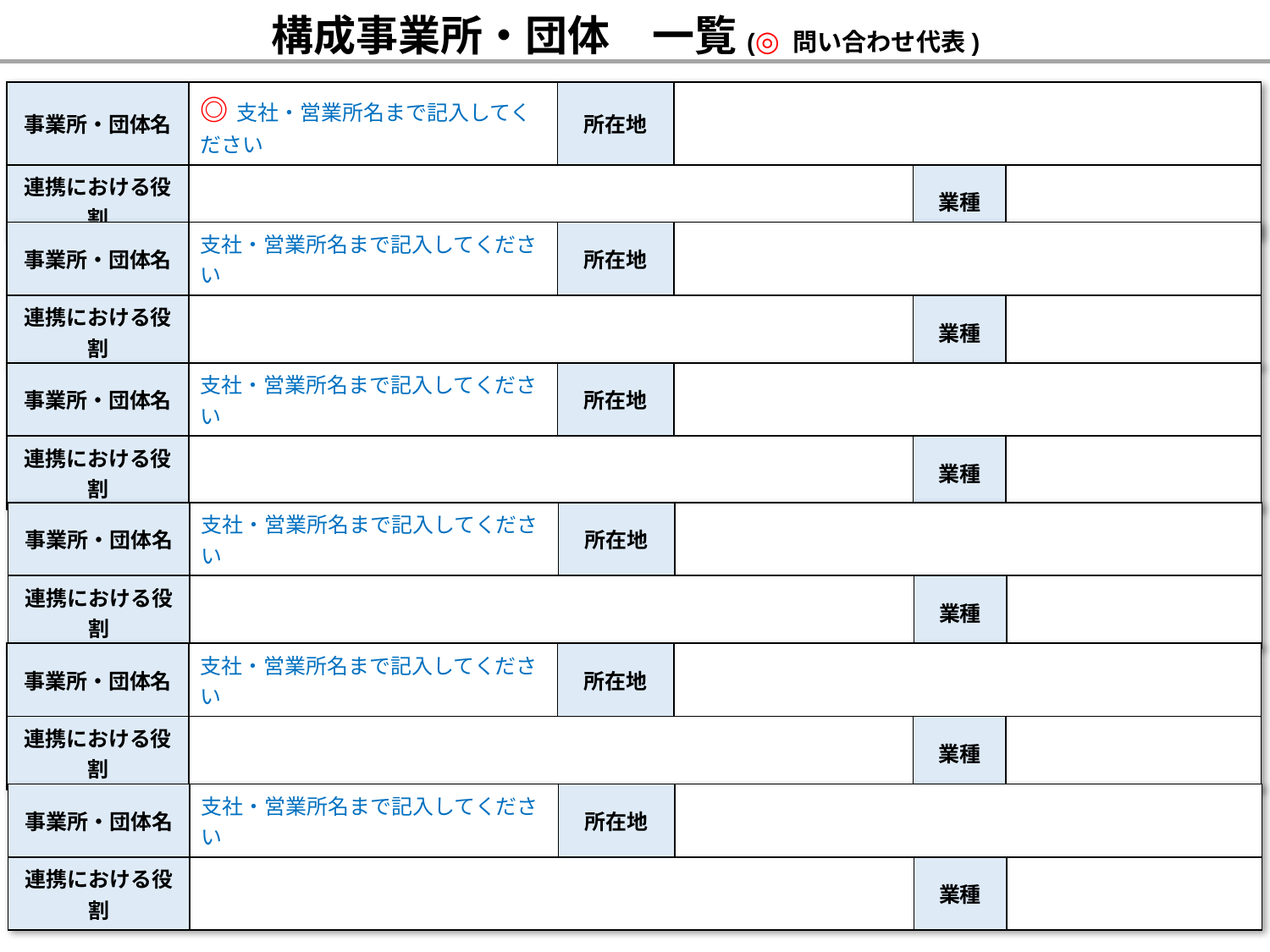

構成事業所・団体　一覧(◎ 問い合わせ代表)
業種は下記「業種一覧」より選択し、
入力してください。
問い合わせ代表の事業所若しくは団体名の先頭に◎を付けてください。
| 事業所・団体名 | ◎支社・営業所名まで記入してください | 所在地 |  |  |  |
| --- | --- | --- | --- | --- | --- |
| 連携における役割 |  |  |  | 業種 |  |
【業種一覧】
１．農業
２．林業
３．漁業
４．鉱業
５．建設業
７．電気・ガス
８．運輸・通信業
９．卸売・小売・飲食業
10．金融・保険業
11．不動産業
12．サービス業
13．行政機関
14．団体
15．教育機関
６．製造業
事業所・団体名、所在地、連携における役割につきましては、事例集に掲載される可能性がありますので、予めご了承ください。
| 事業所・団体名 | 支社・営業所名まで記入してください | 所在地 |  |  |  |
| --- | --- | --- | --- | --- | --- |
| 連携における役割 |  |  |  | 業種 |  |
| 事業所・団体名 | 支社・営業所名まで記入してください | 所在地 |  |  |  |
| --- | --- | --- | --- | --- | --- |
| 連携における役割 |  |  |  | 業種 |  |
| 事業所・団体名 | 支社・営業所名まで記入してください | 所在地 |  |  |  |
| --- | --- | --- | --- | --- | --- |
| 連携における役割 |  |  |  | 業種 |  |
| 事業所・団体名 | 支社・営業所名まで記入してください | 所在地 |  |  |  |
| --- | --- | --- | --- | --- | --- |
| 連携における役割 |  |  |  | 業種 |  |
| 事業所・団体名 | 支社・営業所名まで記入してください | 所在地 |  |  |  |
| --- | --- | --- | --- | --- | --- |
| 連携における役割 |  |  |  | 業種 |  |